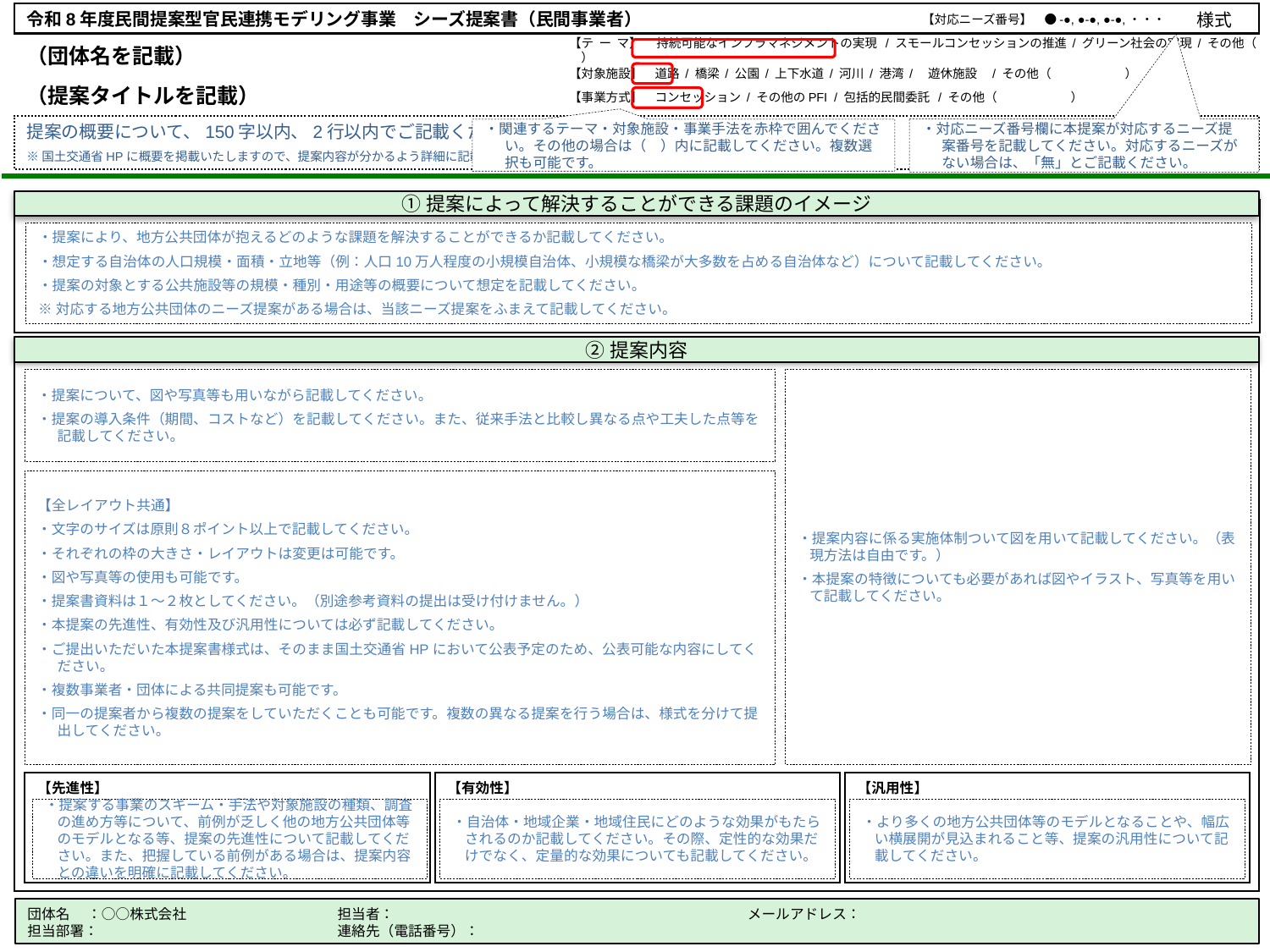

令和8年度民間提案型官民連携モデリング事業　シーズ提案書（民間事業者）
様式
【対応ニーズ番号】　●-●, ●-●, ●-●,・・・
# （団体名を記載）
【テ  ー  マ】 　持続可能なインフラマネジメントの実現  / スモールコンセッションの推進 / グリーン社会の実現 / その他（　　　）

【対象施設】　道路 / 橋梁 / 公園 / 上下水道 / 河川 / 港湾 /　遊休施設　/ その他（　　　　　　）

（提案タイトルを記載）
【事業方式】　コンセッション / その他のPFI  / 包括的民間委託  / その他（　　　　　　）

提案の概要について、150字以内、2行以内でご記載ください。
※国土交通省HPに概要を掲載いたしますので、提案内容が分かるよう詳細に記載ください
・関連するテーマ・対象施設・事業手法を赤枠で囲んでください。その他の場合は（　）内に記載してください。複数選択も可能です。
・対応ニーズ番号欄に本提案が対応するニーズ提案番号を記載してください。対応するニーズがない場合は、「無」とご記載ください。
①提案によって解決することができる課題のイメージ

・提案により、地方公共団体が抱えるどのような課題を解決することができるか記載してください。
・想定する自治体の人口規模・面積・立地等（例：人口10万人程度の小規模自治体、小規模な橋梁が大多数を占める自治体など）について記載してください。
・提案の対象とする公共施設等の規模・種別・用途等の概要について想定を記載してください。
※対応する地方公共団体のニーズ提案がある場合は、当該ニーズ提案をふまえて記載してください。
②提案内容

・提案内容に係る実施体制ついて図を用いて記載してください。（表現方法は自由です。）
・本提案の特徴についても必要があれば図やイラスト、写真等を用いて記載してください。
・提案について、図や写真等も用いながら記載してください。
・提案の導入条件（期間、コストなど）を記載してください。また、従来手法と比較し異なる点や工夫した点等を記載してください。
【全レイアウト共通】
・文字のサイズは原則８ポイント以上で記載してください。
・それぞれの枠の大きさ・レイアウトは変更は可能です。
・図や写真等の使用も可能です。
・提案書資料は１～２枚としてください。（別途参考資料の提出は受け付けません。）
・本提案の先進性、有効性及び汎用性については必ず記載してください。
・ご提出いただいた本提案書様式は、そのまま国土交通省HPにおいて公表予定のため、公表可能な内容にしてください。
・複数事業者・団体による共同提案も可能です。
・同一の提案者から複数の提案をしていただくことも可能です。複数の異なる提案を行う場合は、様式を分けて提出してください。
【先進性】
【有効性】
【汎用性】
・提案する事業のスキーム・手法や対象施設の種類、調査の進め方等について、前例が乏しく他の地方公共団体等のモデルとなる等、提案の先進性について記載してください。また、把握している前例がある場合は、提案内容との違いを明確に記載してください。
・自治体・地域企業・地域住民にどのような効果がもたらされるのか記載してください。その際、定性的な効果だけでなく、定量的な効果についても記載してください。
・より多くの地方公共団体等のモデルとなることや、幅広い横展開が見込まれること等、提案の汎用性について記載してください。

団体名　 ：○○株式会社
担当部署：
担当者：
連絡先（電話番号）：
メールアドレス：